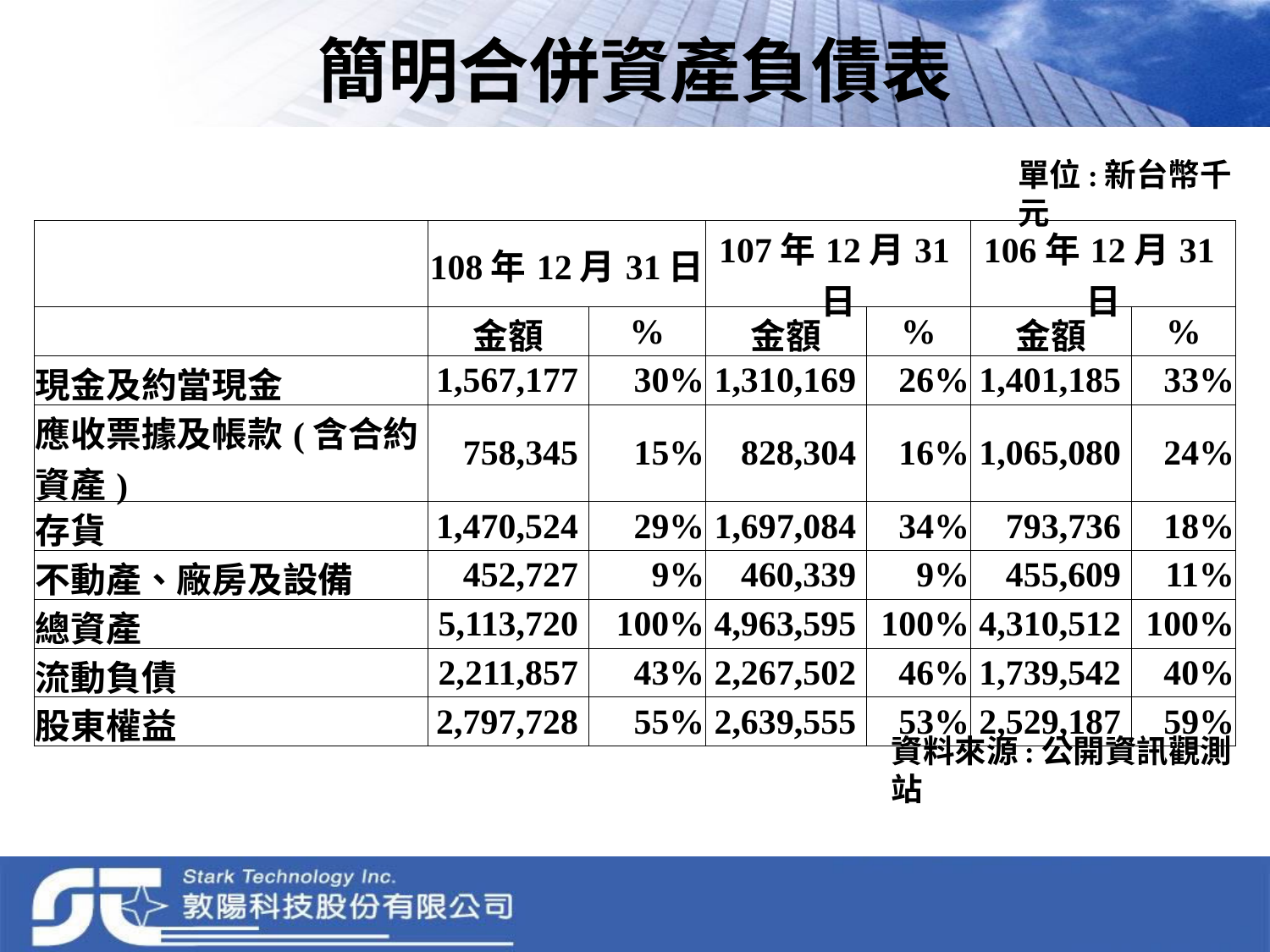

# 簡明合併資產負債表
單位:新台幣千元
|  | 108年12月31日 |  | 107年12月31日 |  | 106年12月31日 |  |
| --- | --- | --- | --- | --- | --- | --- |
|  | 金額 | % | 金額 | % | 金額 | % |
| 現金及約當現金 | 1,567,177 | 30% | 1,310,169 | 26% | 1,401,185 | 33% |
| 應收票據及帳款(含合約資產) | 758,345 | 15% | 828,304 | 16% | 1,065,080 | 24% |
| 存貨 | 1,470,524 | 29% | 1,697,084 | 34% | 793,736 | 18% |
| 不動產、廠房及設備 | 452,727 | 9% | 460,339 | 9% | 455,609 | 11% |
| 總資產 | 5,113,720 | 100% | 4,963,595 | 100% | 4,310,512 | 100% |
| 流動負債 | 2,211,857 | 43% | 2,267,502 | 46% | 1,739,542 | 40% |
| 股東權益 | 2,797,728 | 55% | 2,639,555 | 53% | 2,529,187 | 59% |
資料來源:公開資訊觀測站